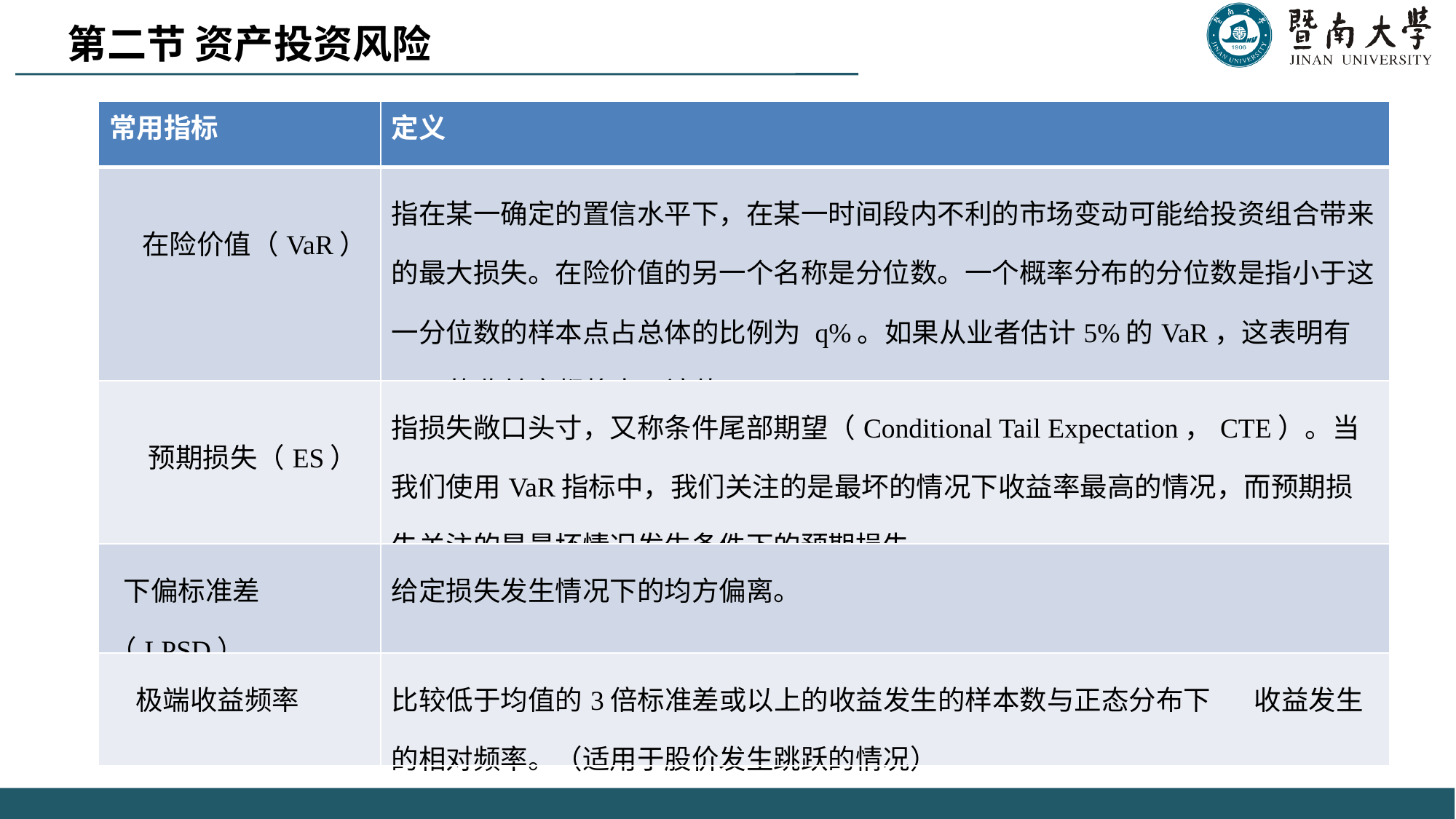

第二节 资产投资风险

| 常用指标 | 定义 |
| --- | --- |
| 在险价值（VaR） | 指在某一确定的置信水平下，在某一时间段内不利的市场变动可能给投资组合带来的最大损失。在险价值的另一个名称是分位数。一个概率分布的分位数是指小于这一分位数的样本点占总体的比例为 q%。如果从业者估计5%的VaR，这表明有95%的收益率都将大于该值。 |
| 预期损失（ES） | 指损失敞口头寸，又称条件尾部期望（Conditional Tail Expectation，CTE）。当我们使用VaR指标中，我们关注的是最坏的情况下收益率最高的情况，而预期损失关注的是最坏情况发生条件下的预期损失。 |
| 下偏标准差（LPSD） | 给定损失发生情况下的均方偏离。 |
| 极端收益频率 | 比较低于均值的3倍标准差或以上的收益发生的样本数与正态分布下 收益发生的相对频率。（适用于股价发生跳跃的情况） |